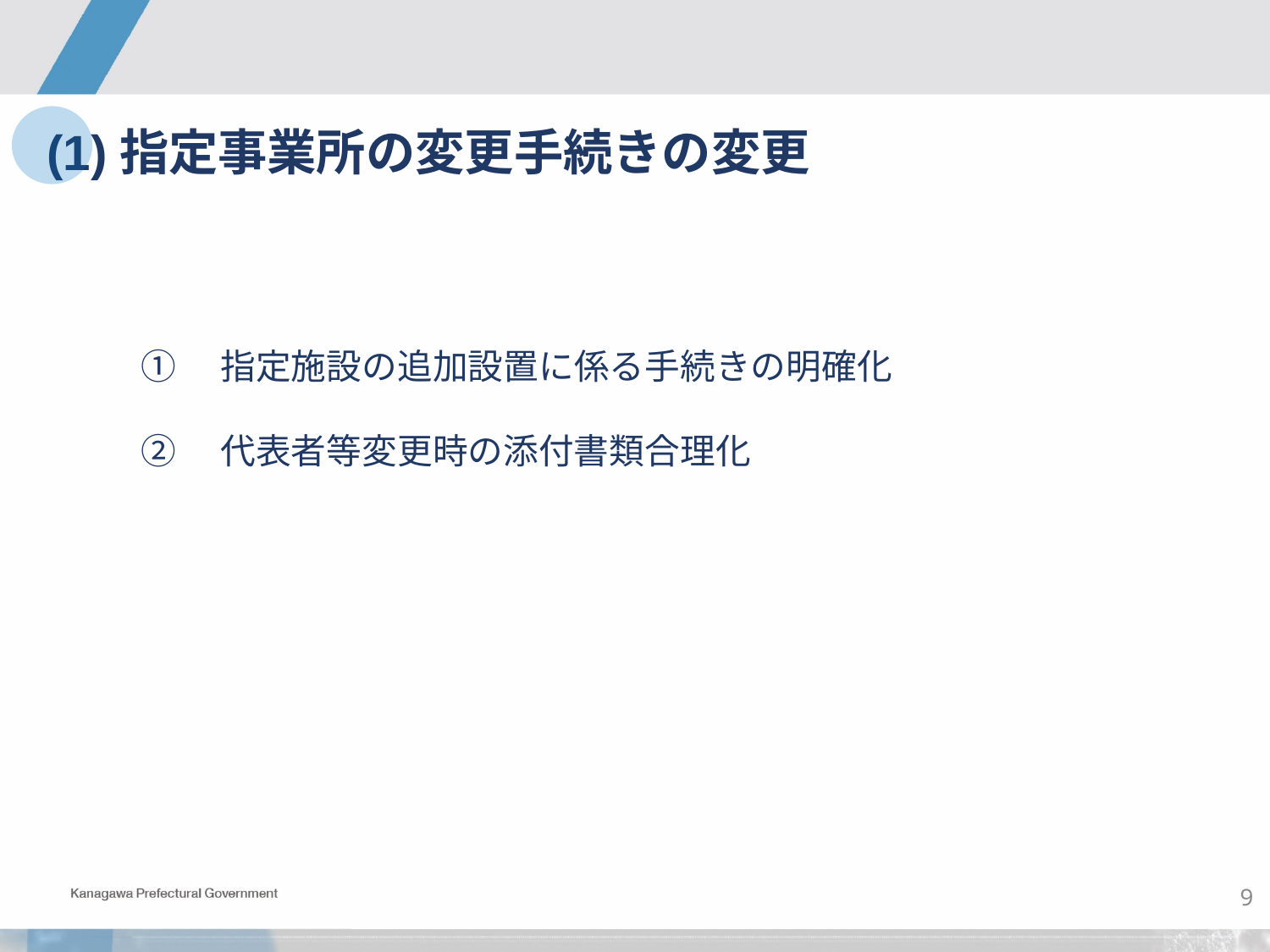

(1)指定事業所の変更手続きの変更
①　指定施設の追加設置に係る手続きの明確化

②　代表者等変更時の添付書類合理化
9